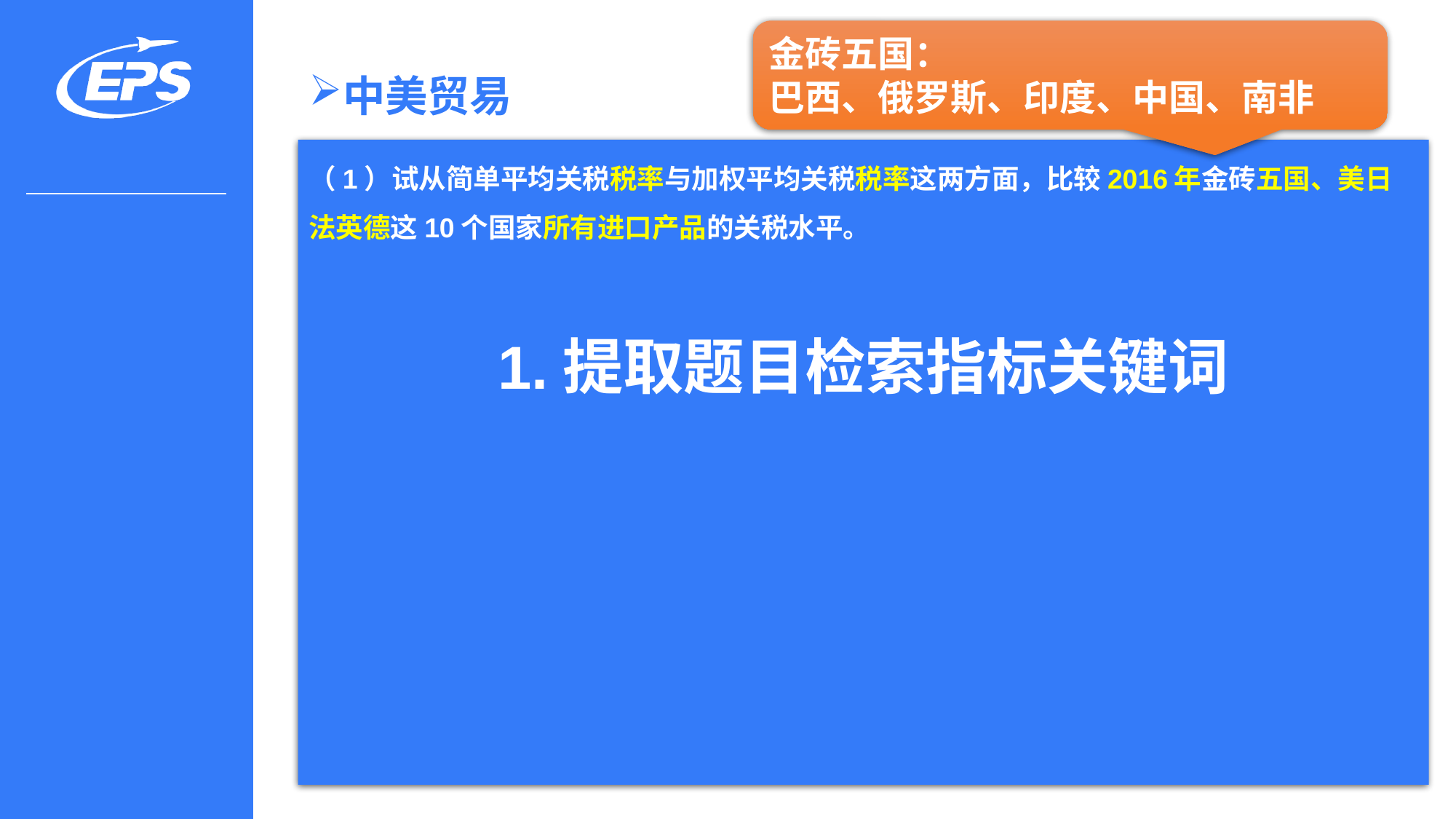

金砖五国：
巴西、俄罗斯、印度、中国、南非
中美贸易
（1）试从简单平均关税税率与加权平均关税税率这两方面，比较2016年金砖五国、美日法英德这10个国家所有进口产品的关税水平。

1.提取题目检索指标关键词

#